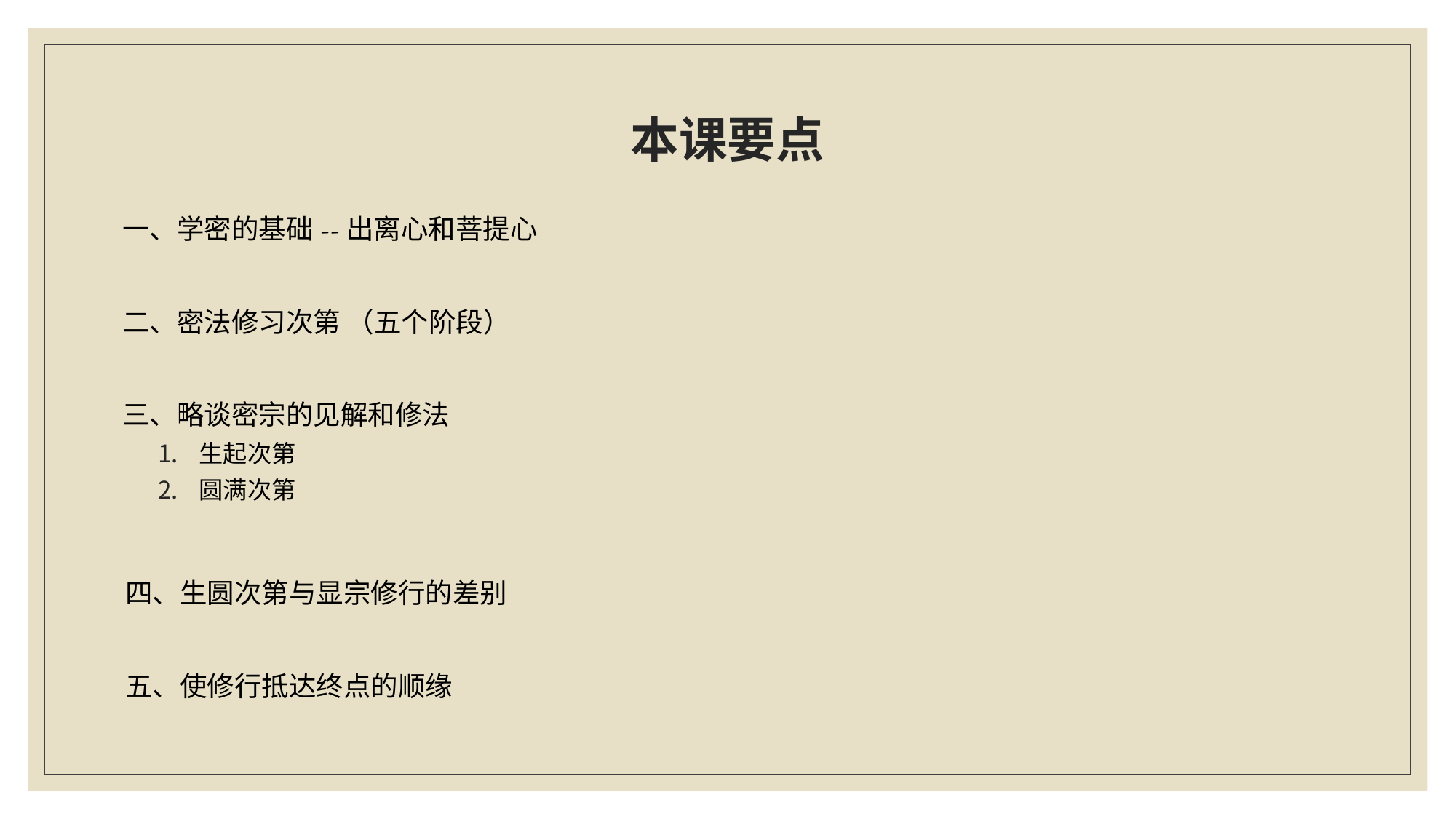

# 本课要点
  一、学密的基础--出离心和菩提心

  二、密法修习次第 （五个阶段）

  三、略谈密宗的见解和修法
生起次第
圆满次第

四、生圆次第与显宗修行的差别

五、使修行抵达终点的顺缘